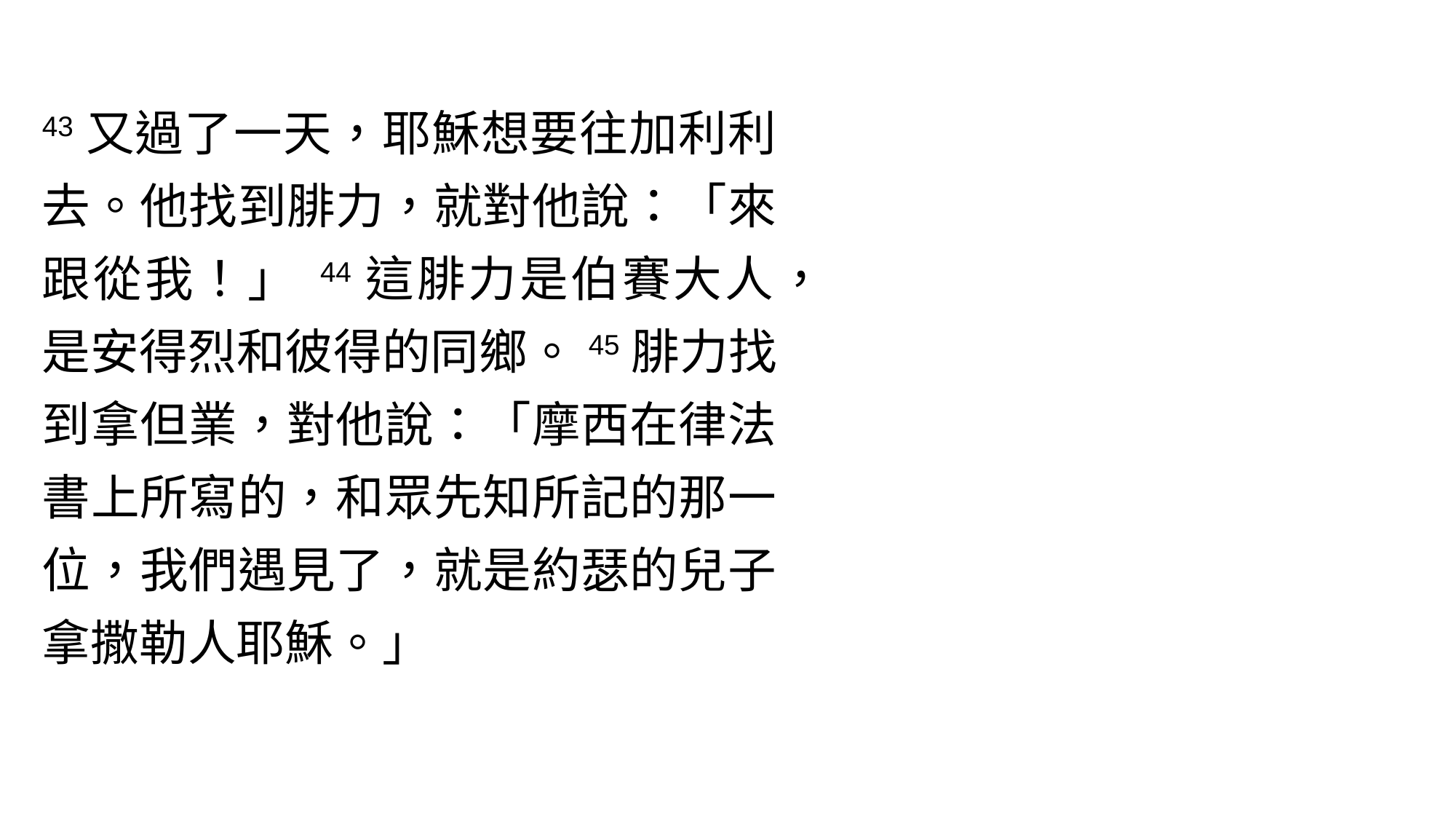

43又過了一天，耶穌想要往加利利去。他找到腓力，就對他說：「來跟從我！」 44這腓力是伯賽大人，是安得烈和彼得的同鄉。45腓力找到拿但業，對他說：「摩西在律法書上所寫的，和眾先知所記的那一位，我們遇見了，就是約瑟的兒子拿撒勒人耶穌。」